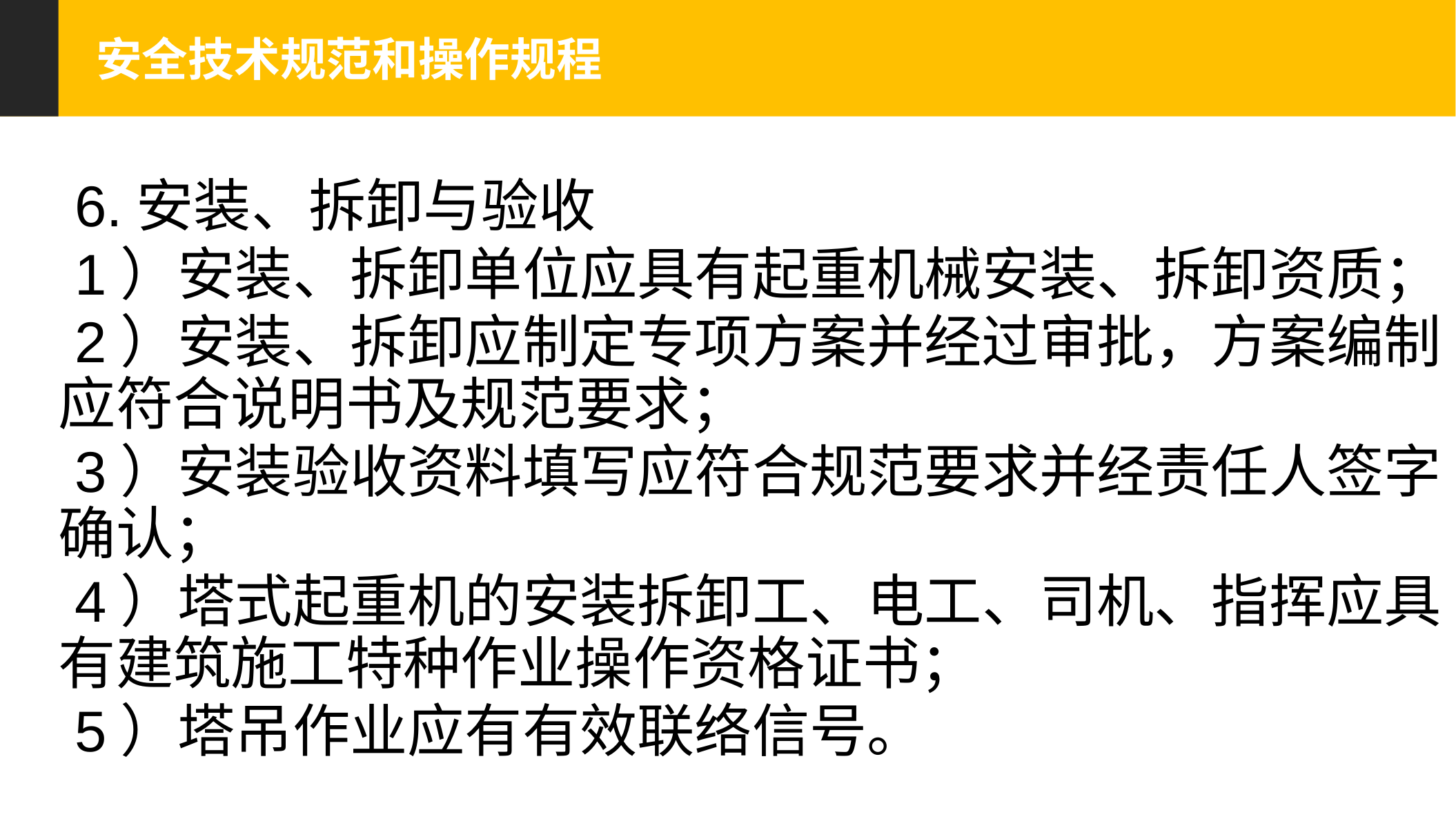

安全技术规范和操作规程
 6.安装、拆卸与验收
 1）安装、拆卸单位应具有起重机械安装、拆卸资质；
 2）安装、拆卸应制定专项方案并经过审批，方案编制应符合说明书及规范要求；
 3）安装验收资料填写应符合规范要求并经责任人签字确认；
 4）塔式起重机的安装拆卸工、电工、司机、指挥应具有建筑施工特种作业操作资格证书；
 5）塔吊作业应有有效联络信号。